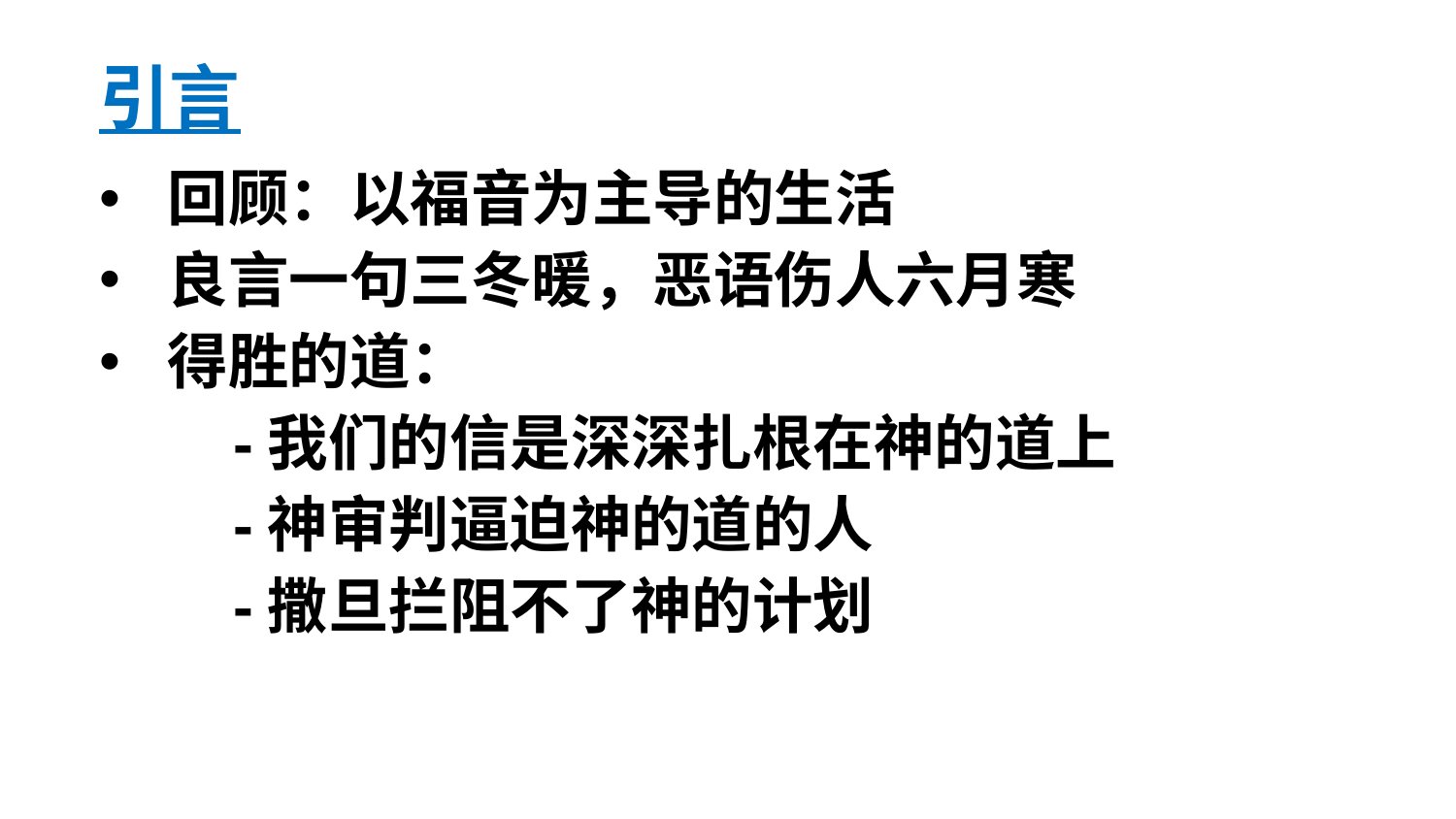

# 引言
回顾：以福音为主导的生活
良言一句三冬暖，恶语伤人六月寒
得胜的道：
        -我们的信是深深扎根在神的道上
        -神审判逼迫神的道的人
        -撒旦拦阻不了神的计划